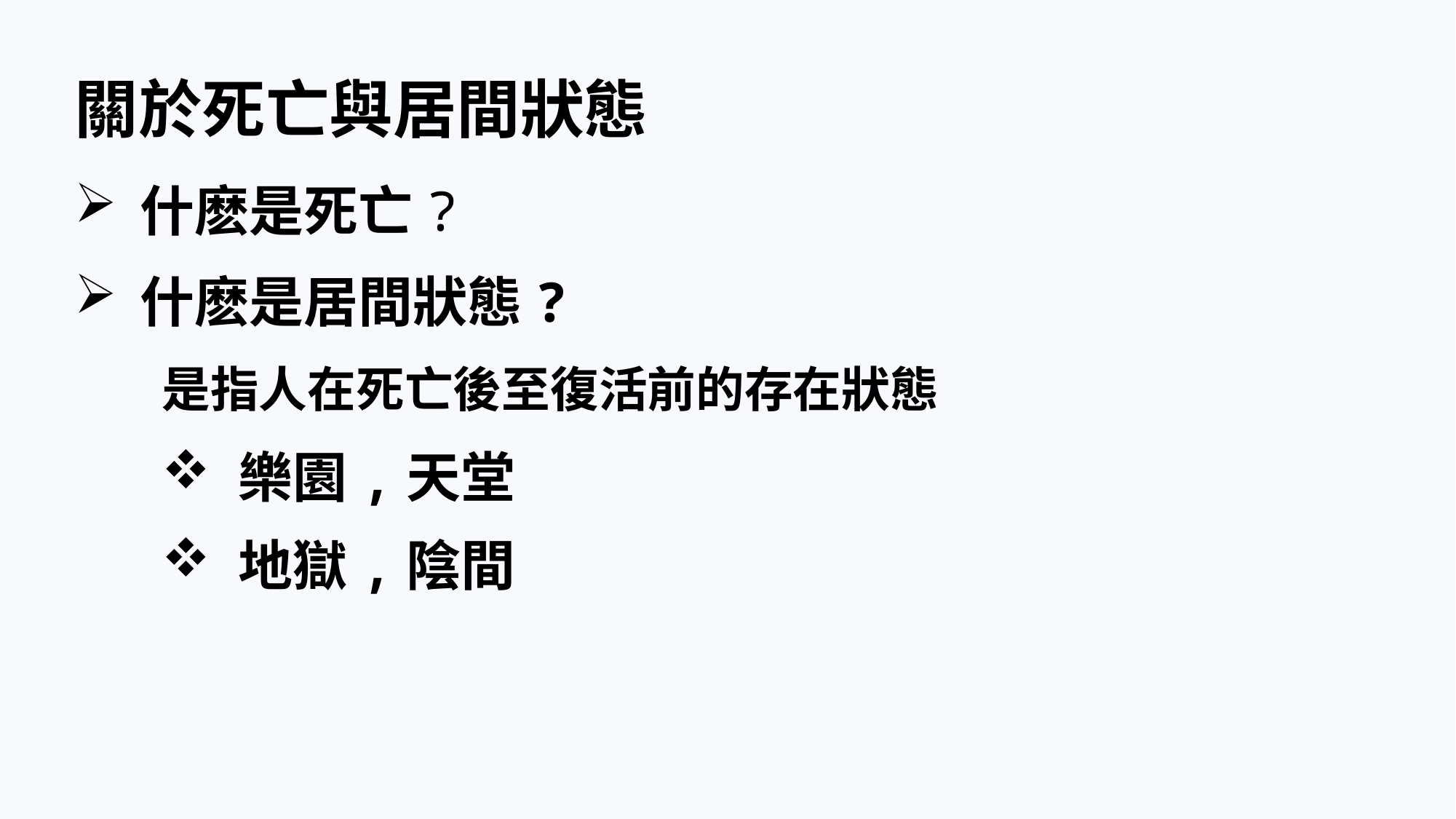

關於死亡與居間狀態
什麽是死亡?
什麽是居間狀態?
是指人在死亡後至復活前的存在狀態
樂園,天堂
地獄,陰間